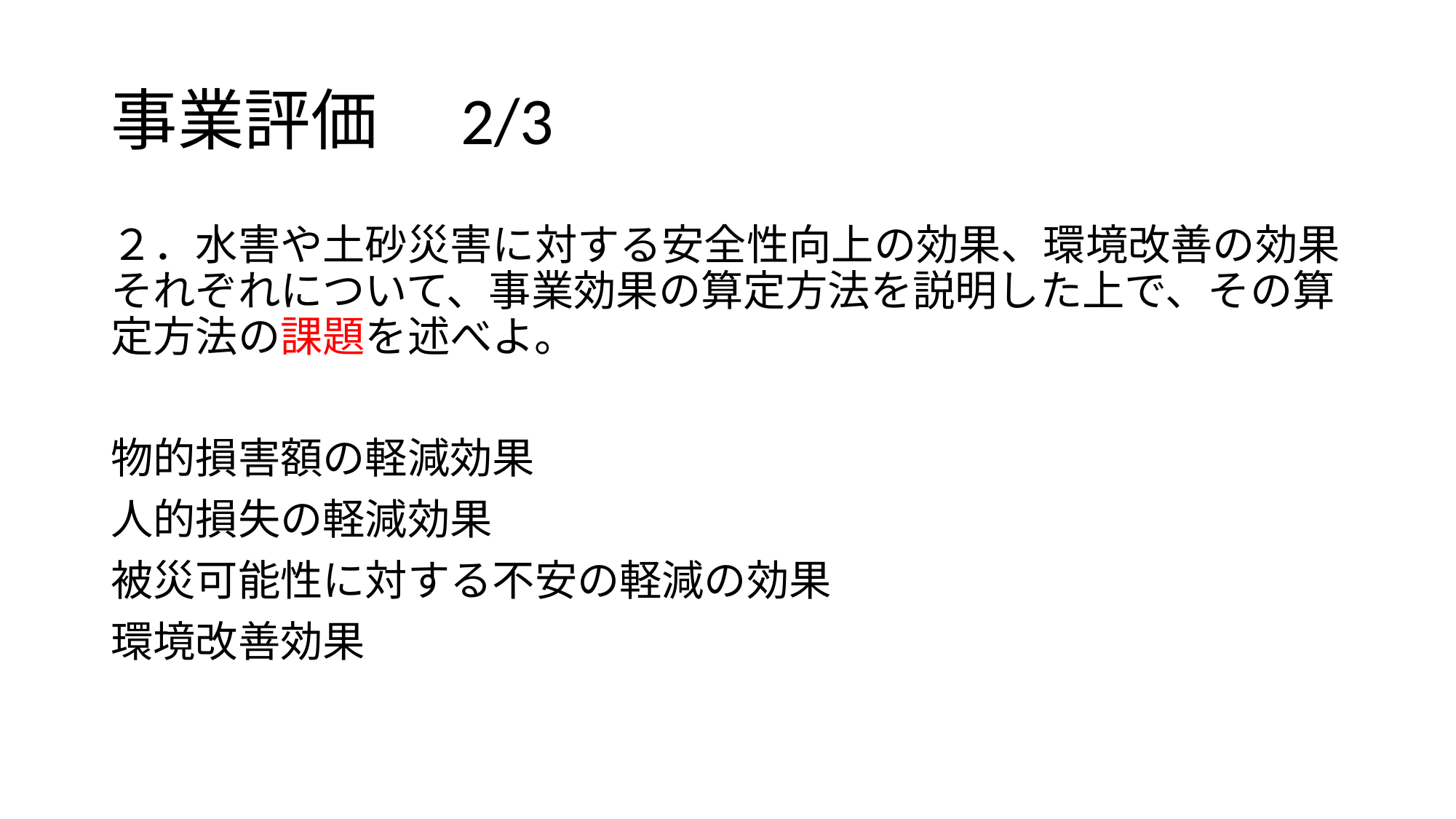

# 事業評価　2/3
２．水害や土砂災害に対する安全性向上の効果、環境改善の効果それぞれについて、事業効果の算定方法を説明した上で、その算定方法の課題を述べよ。

物的損害額の軽減効果
人的損失の軽減効果
被災可能性に対する不安の軽減の効果
環境改善効果